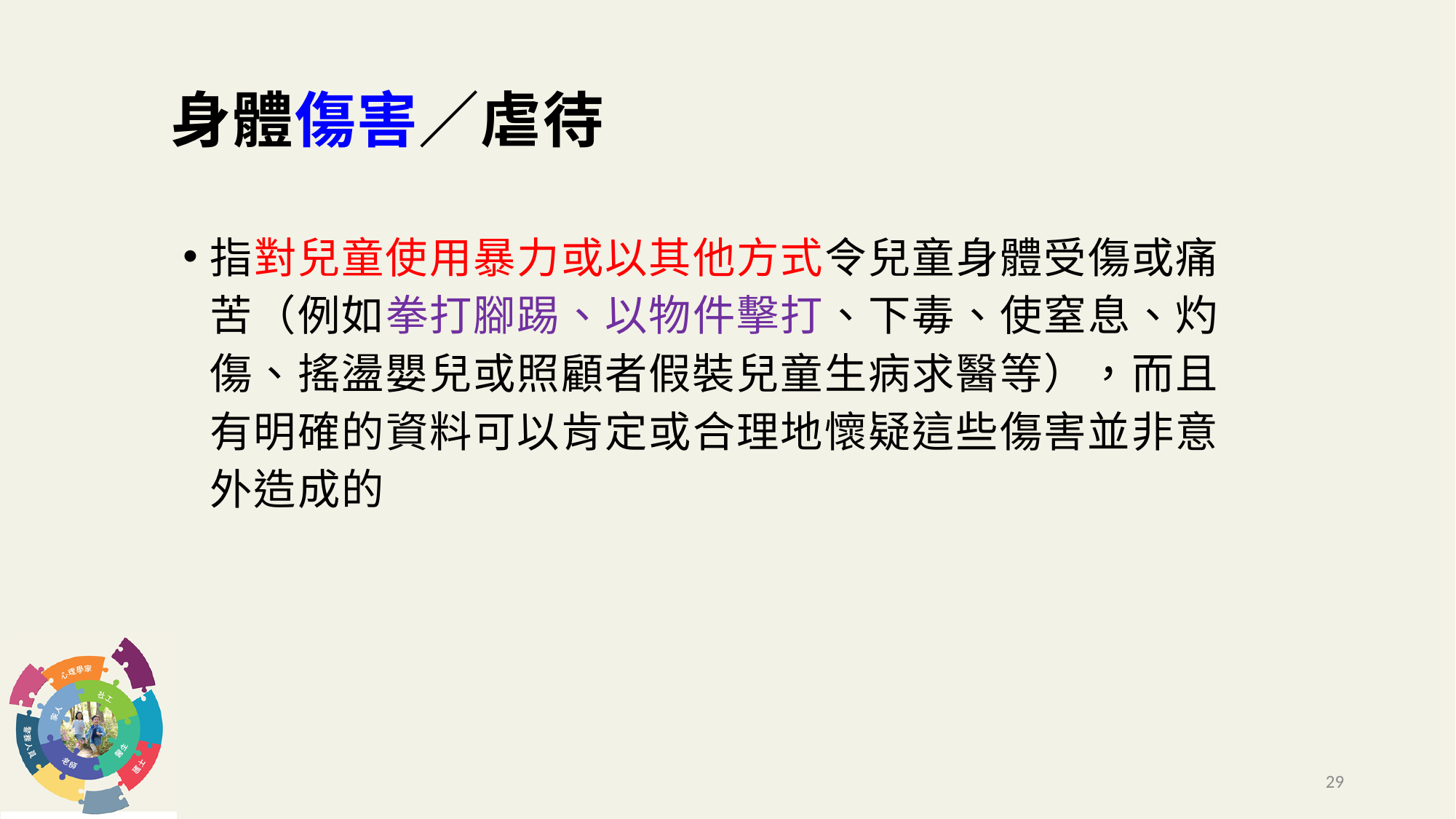

# 身體傷害／虐待
指對兒童使用暴力或以其他方式令兒童身體受傷或痛苦（例如拳打腳踢、以物件擊打、下毒、使窒息、灼傷、搖盪嬰兒或照顧者假裝兒童生病求醫等），而且有明確的資料可以肯定或合理地懷疑這些傷害並非意外造成的

29